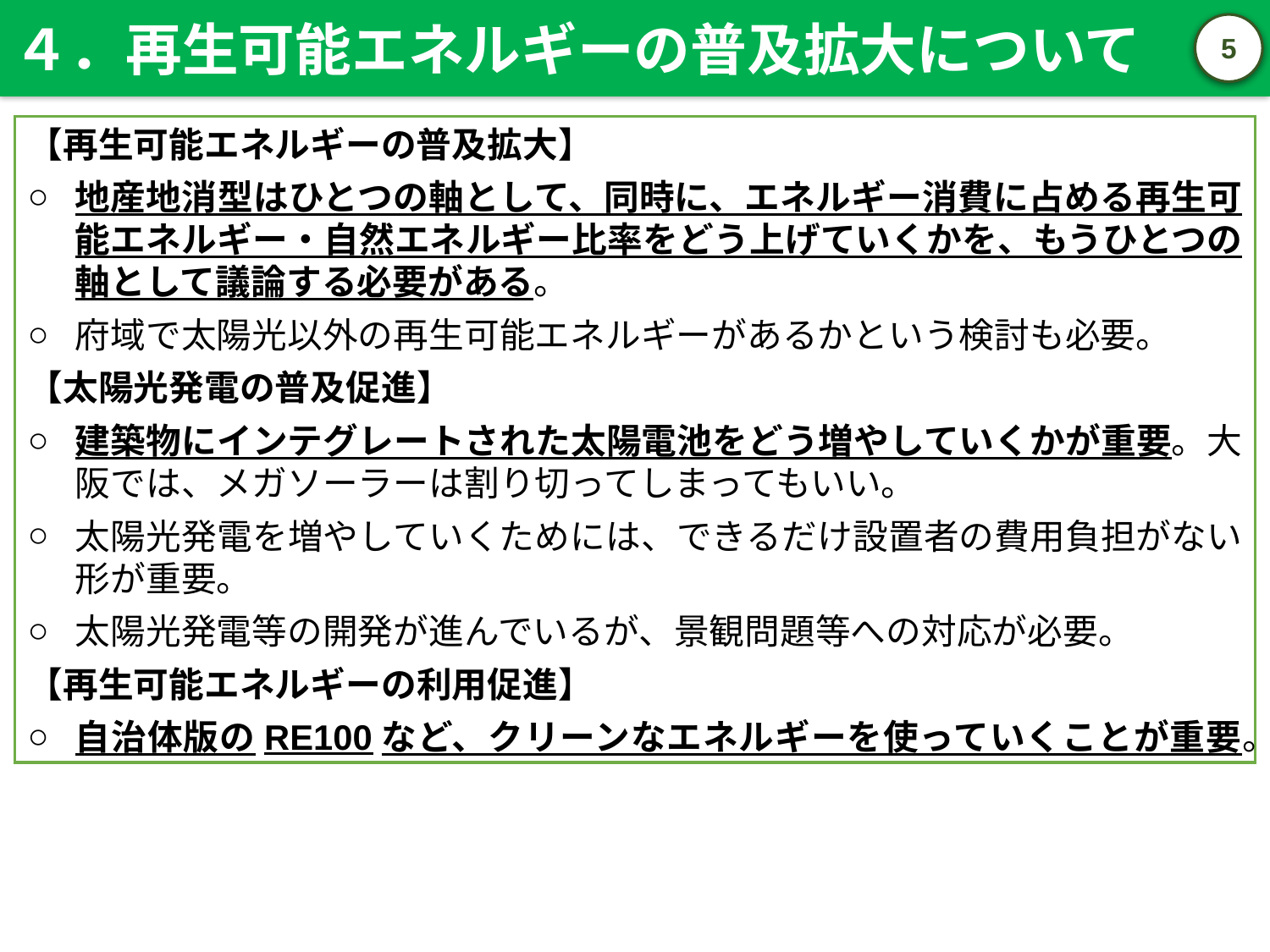

４．再生可能エネルギーの普及拡大について
5
【再生可能エネルギーの普及拡大】
地産地消型はひとつの軸として、同時に、エネルギー消費に占める再生可能エネルギー・自然エネルギー比率をどう上げていくかを、もうひとつの軸として議論する必要がある。
府域で太陽光以外の再生可能エネルギーがあるかという検討も必要。
【太陽光発電の普及促進】
建築物にインテグレートされた太陽電池をどう増やしていくかが重要。大阪では、メガソーラーは割り切ってしまってもいい。
太陽光発電を増やしていくためには、できるだけ設置者の費用負担がない形が重要。
太陽光発電等の開発が進んでいるが、景観問題等への対応が必要。
【再生可能エネルギーの利用促進】
自治体版のRE100など、クリーンなエネルギーを使っていくことが重要。